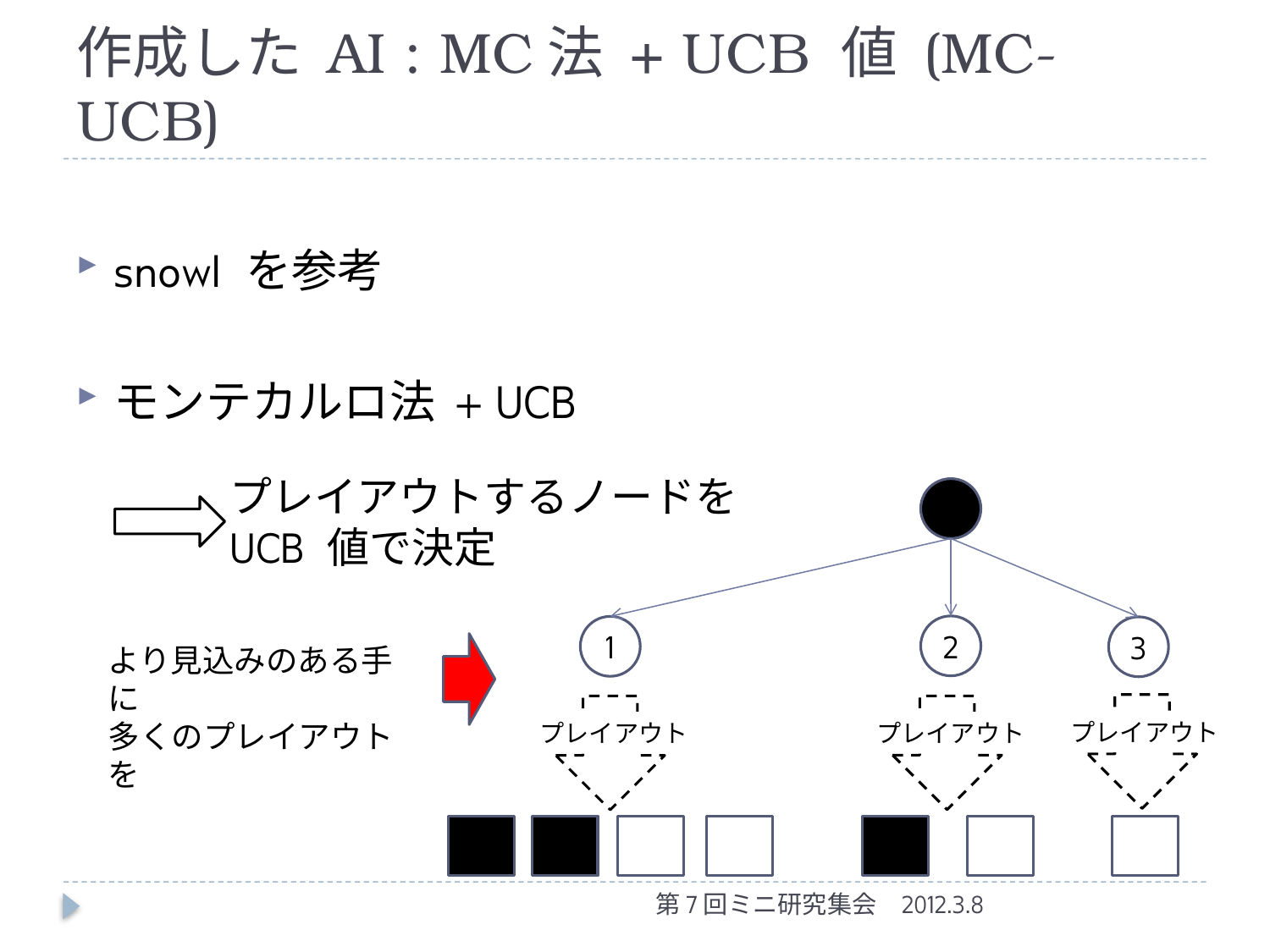

# 作成した AI : MC法 + UCB 値 (MC-UCB)

snowl を参考

モンテカルロ法 + UCB
プレイアウトするノードを
UCB 値で決定

2
1
3

より見込みのある手に
多くのプレイアウトを

プレイアウト
プレイアウト
プレイアウト

第7回ミニ研究集会
2012.3.8